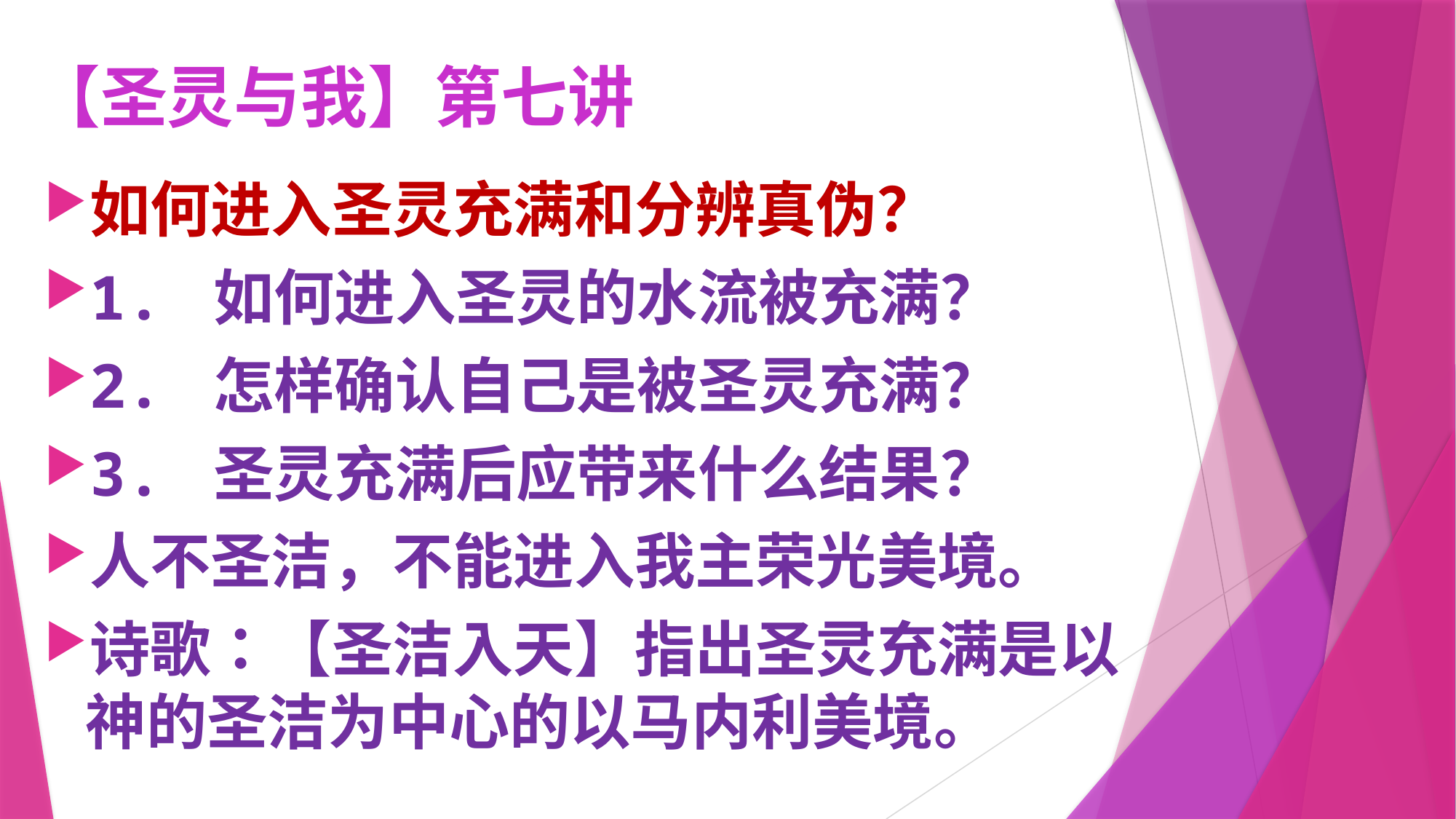

# 【圣灵与我】第七讲
如何进入圣灵充满和分辨真伪？
1. 如何进入圣灵的水流被充满？
2. 怎样确认自己是被圣灵充满？
3. 圣灵充满后应带来什么结果？
人不圣洁，不能进入我主荣光美境。
诗歌：【圣洁入天】指出圣灵充满是以神的圣洁为中心的以马内利美境。